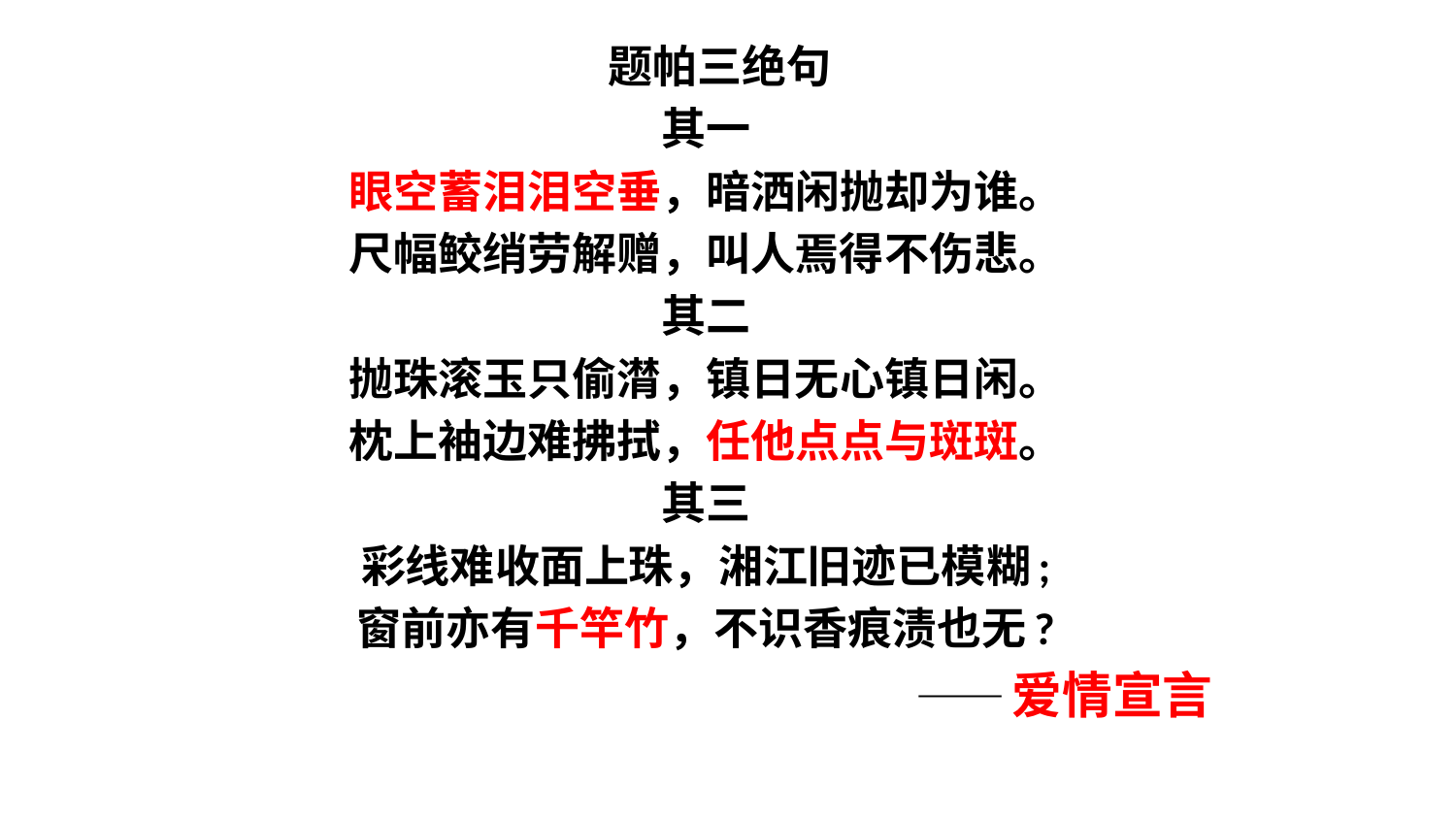

题帕三绝句
其一
眼空蓄泪泪空垂，暗洒闲抛却为谁。
尺幅鲛绡劳解赠，叫人焉得不伤悲。
其二
抛珠滚玉只偷潸，镇日无心镇日闲。
枕上袖边难拂拭，任他点点与斑斑。
其三
彩线难收面上珠，湘江旧迹已模糊;
窗前亦有千竿竹，不识香痕渍也无?
                                                                        ——爱情宣言